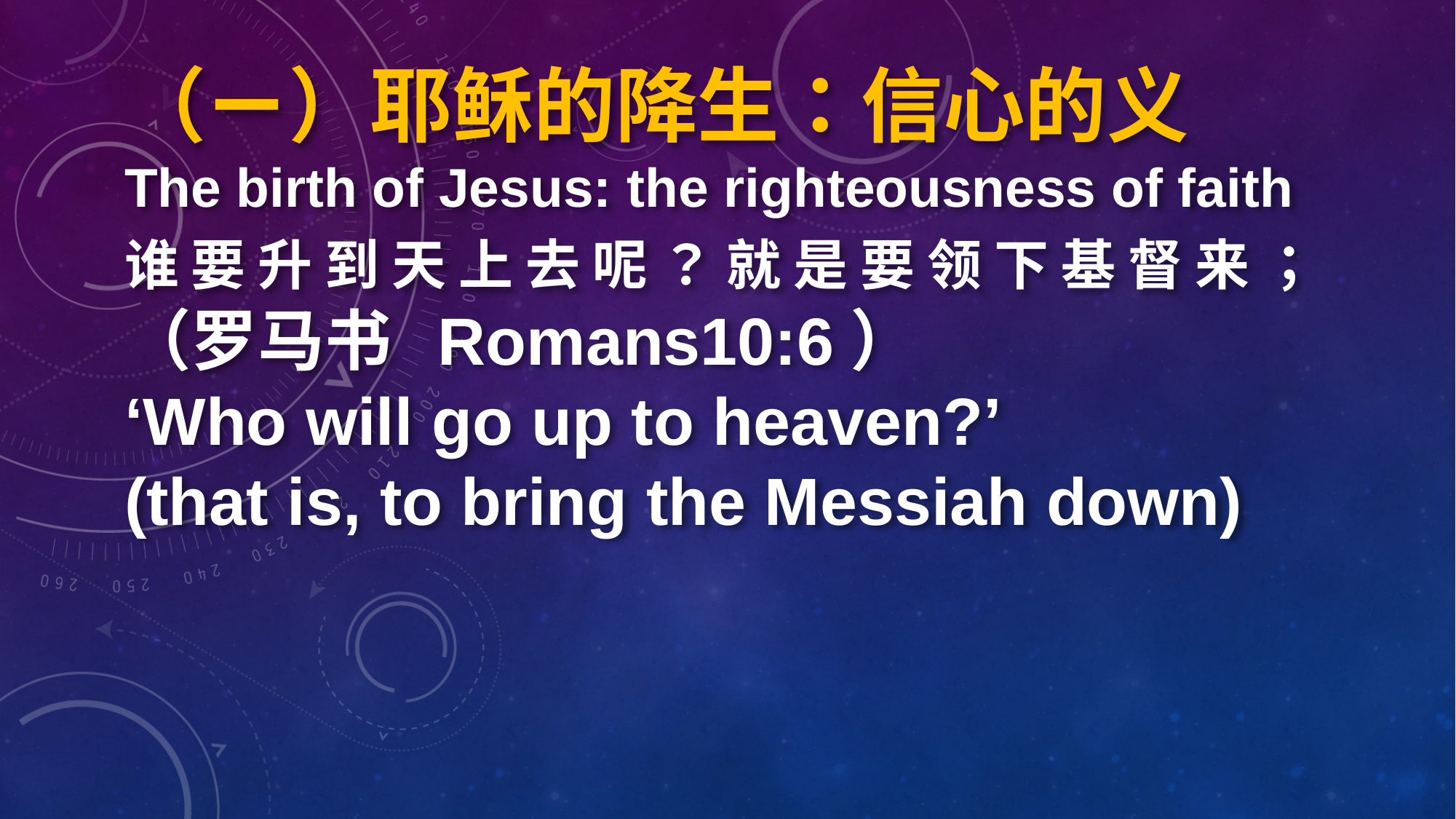

（ㄧ）耶稣的降生：信心的义
The birth of Jesus: the righteousness of faith
谁 要 升 到 天 上 去 呢 ？ 就 是 要 领 下 基 督 来 ；
（罗马书  Romans10:6）
‘Who will go up to heaven?’
(that is, to bring the Messiah down)